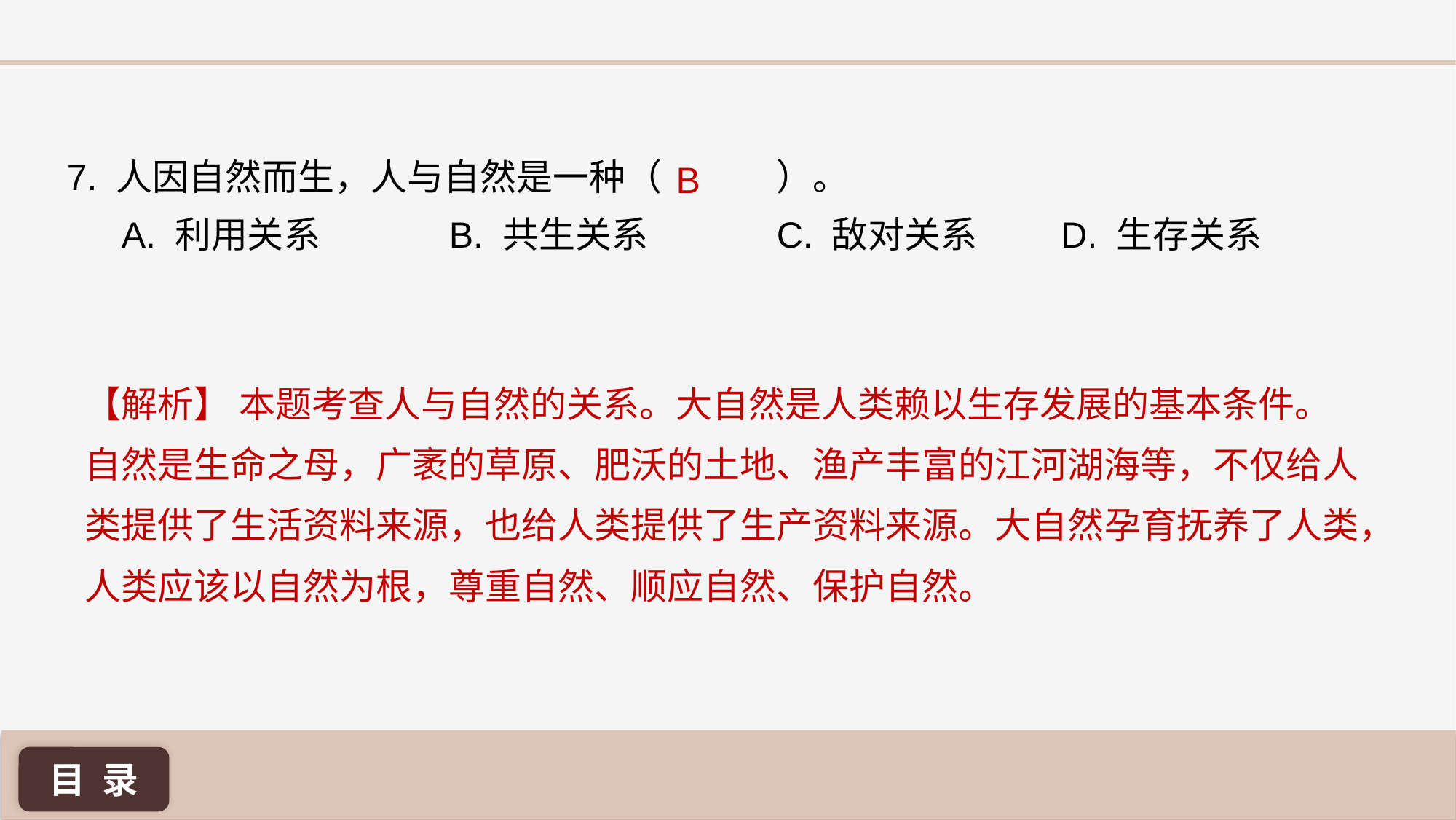

B
7. 人因自然而生，人与自然是一种（ 	）。
A. 利用关系 		B. 共生关系 		C. 敌对关系	       D. 生存关系
【解析】 本题考查人与自然的关系。大自然是人类赖以生存发展的基本条件。自然是生命之母，广袤的草原、肥沃的土地、渔产丰富的江河湖海等，不仅给人类提供了生活资料来源，也给人类提供了生产资料来源。大自然孕育抚养了人类，人类应该以自然为根，尊重自然、顺应自然、保护自然。